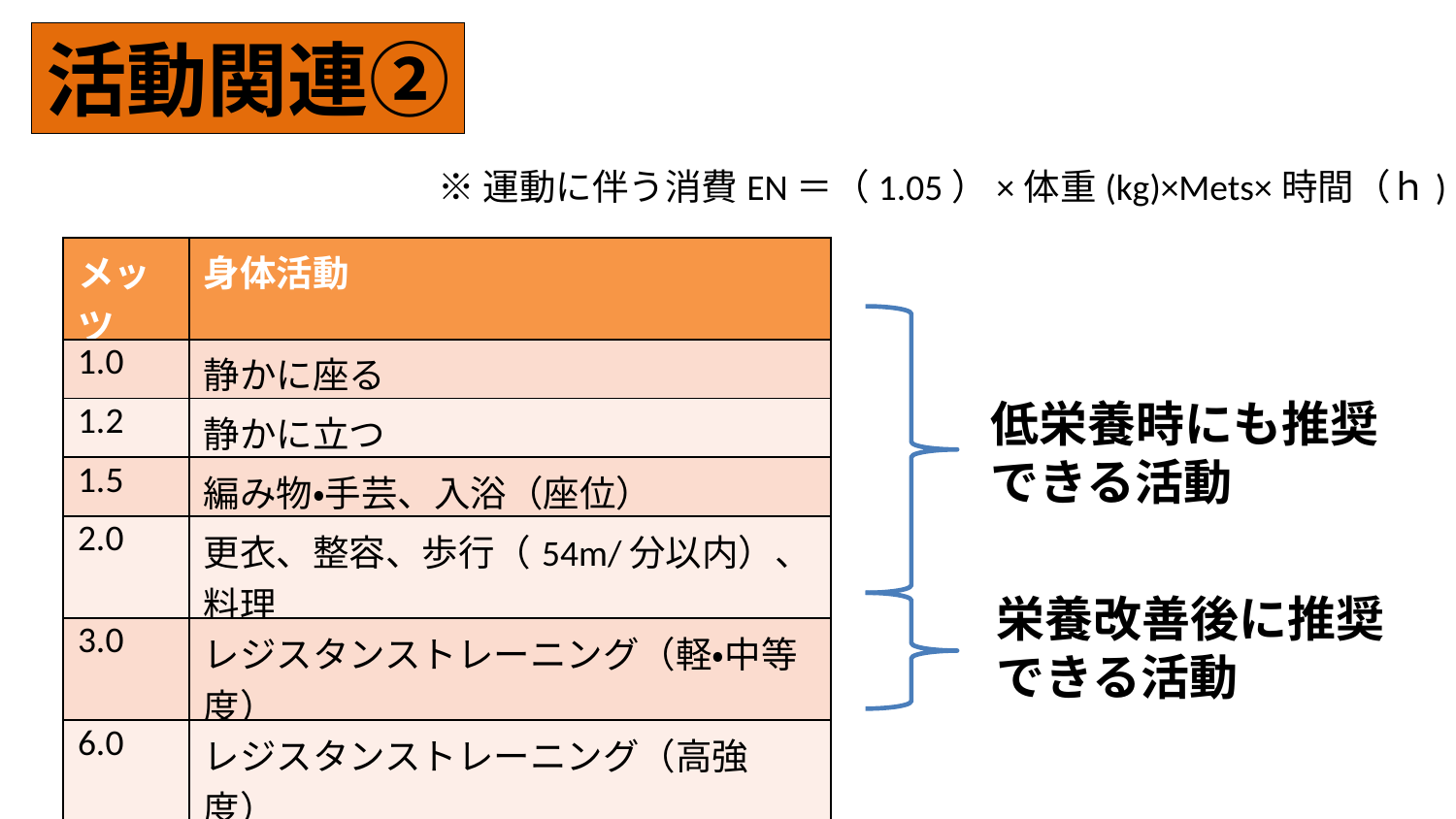

活動関連②
※運動に伴う消費EN＝（1.05）×体重(kg)×Mets×時間（ｈ)
| メッツ | 身体活動 |
| --- | --- |
| 1.0 | 静かに座る |
| 1.2 | 静かに立つ |
| 1.5 | 編み物・手芸、入浴（座位） |
| 2.0 | 更衣、整容、歩行（54m/分以内）、料理 |
| 3.0 | レジスタンストレーニング（軽・中等度） |
| 6.0 | レジスタンストレーニング（高強度） |
| 8.0 | 階段上り |

低栄養時にも推奨
できる活動
栄養改善後に推奨
できる活動